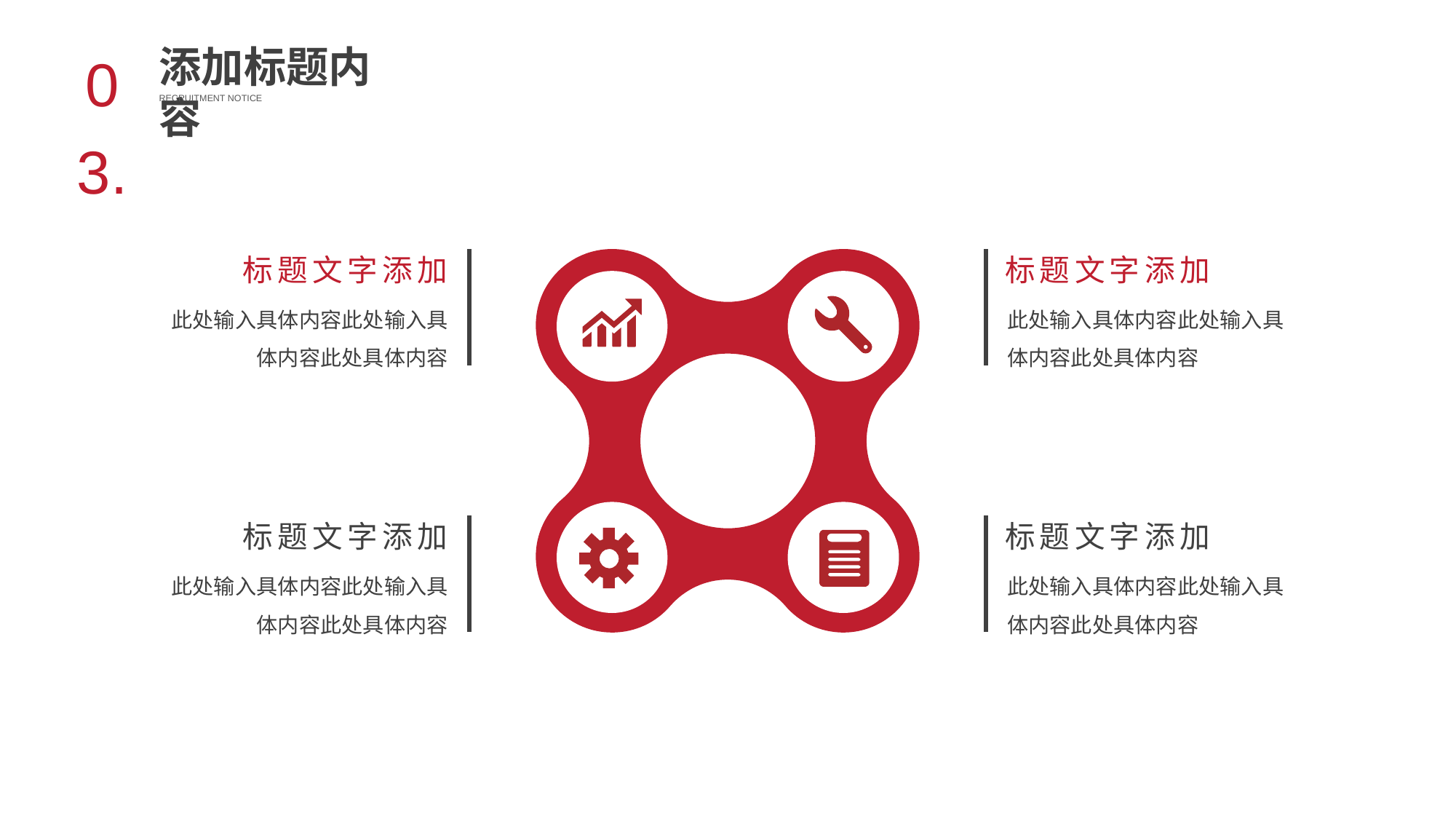

03.
添加标题内容
RECRUITMENT NOTICE
标题文字添加
此处输入具体内容此处输入具体内容此处具体内容

标题文字添加
此处输入具体内容此处输入具体内容此处具体内容
标题文字添加
此处输入具体内容此处输入具体内容此处具体内容
标题文字添加
此处输入具体内容此处输入具体内容此处具体内容